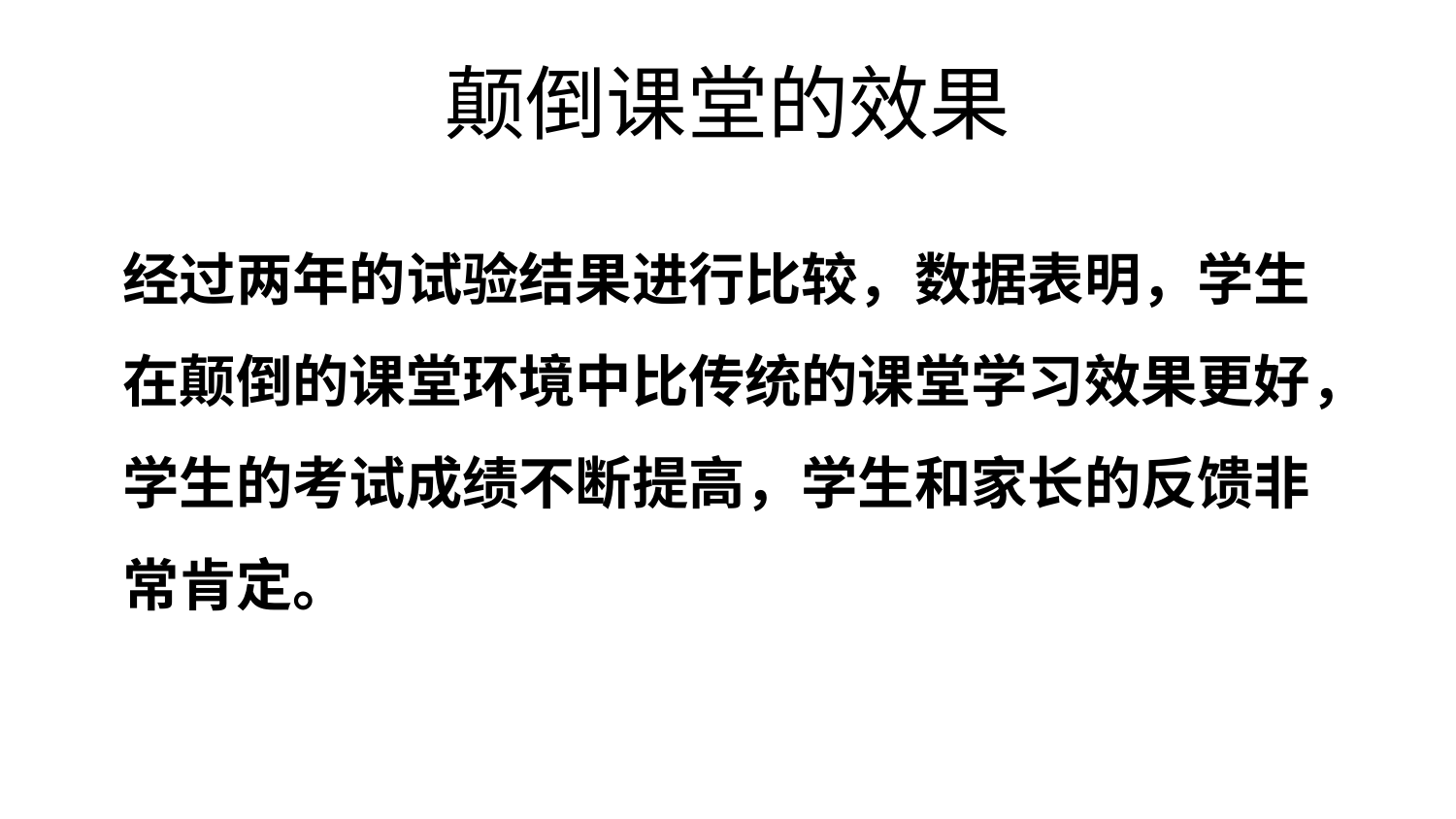

# 颠倒课堂的效果
经过两年的试验结果进行比较，数据表明，学生在颠倒的课堂环境中比传统的课堂学习效果更好，
学生的考试成绩不断提高，学生和家长的反馈非常肯定。